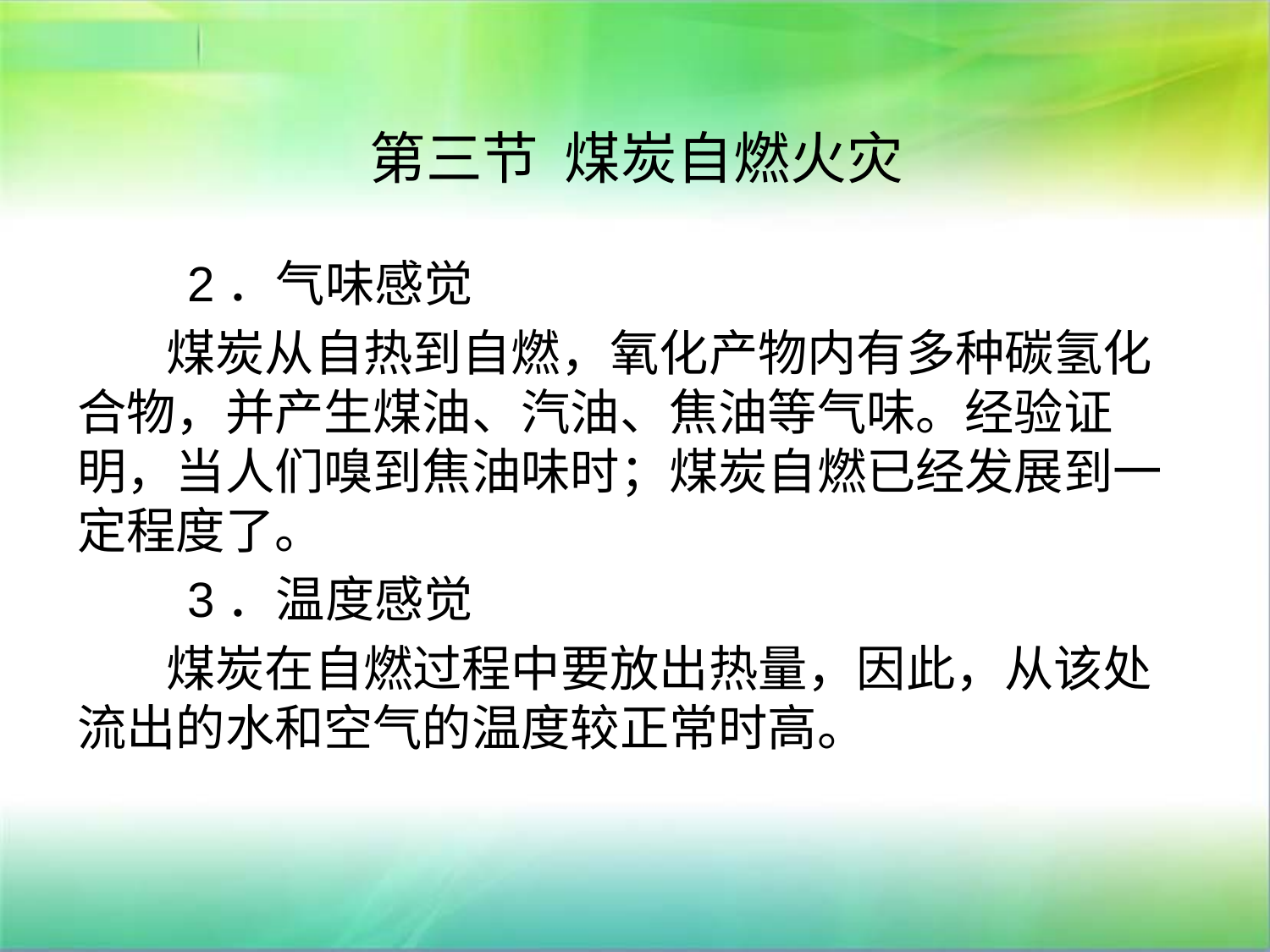

# 第三节  煤炭自燃火灾
        2．气味感觉
       煤炭从自热到自燃，氧化产物内有多种碳氢化合物，并产生煤油、汽油、焦油等气味。经验证明，当人们嗅到焦油味时；煤炭自燃已经发展到一定程度了。
        3．温度感觉
       煤炭在自燃过程中要放出热量，因此，从该处流出的水和空气的温度较正常时高。